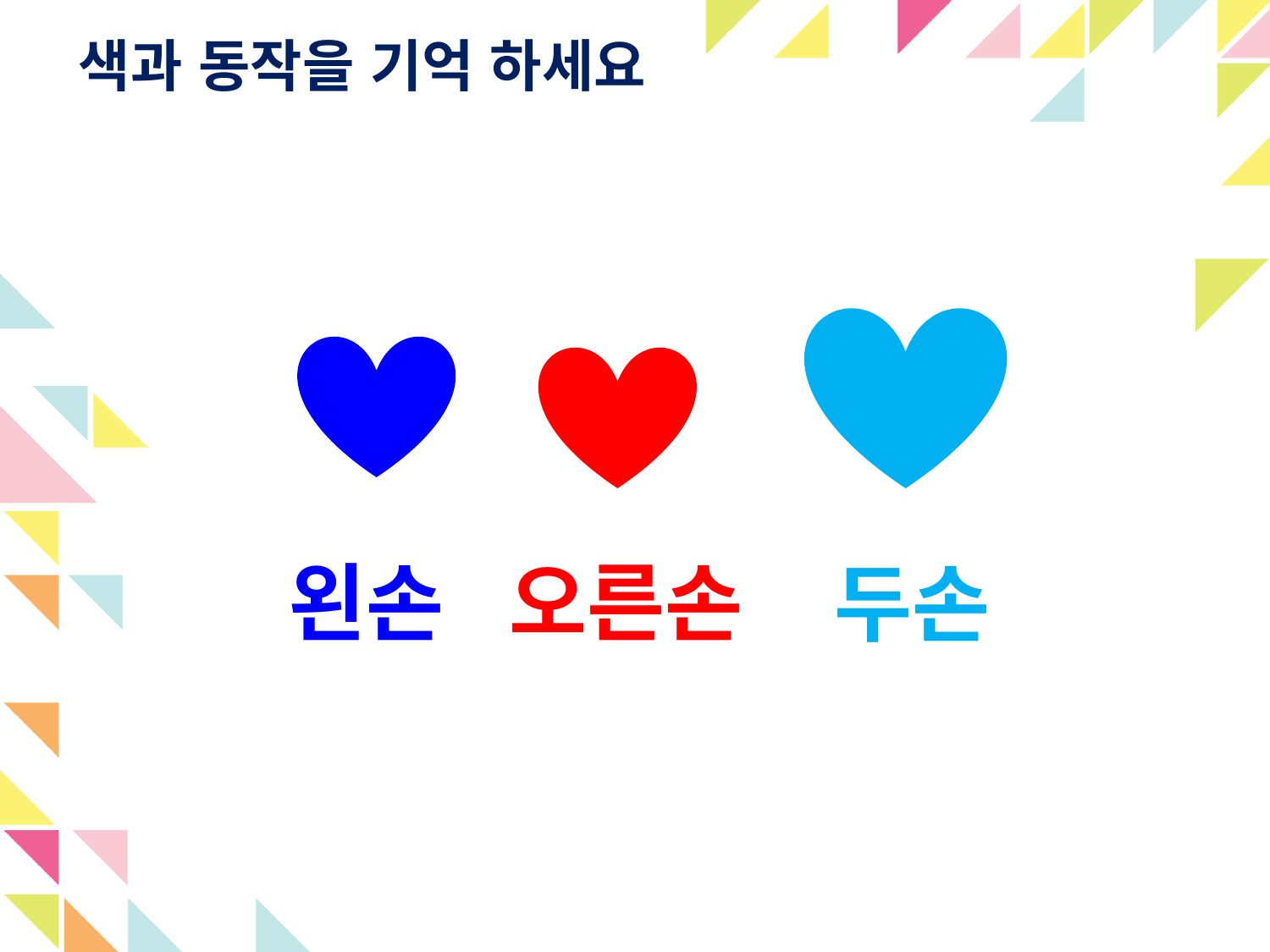

색과 동작을 기억 하세요

왼손
오른손
두손